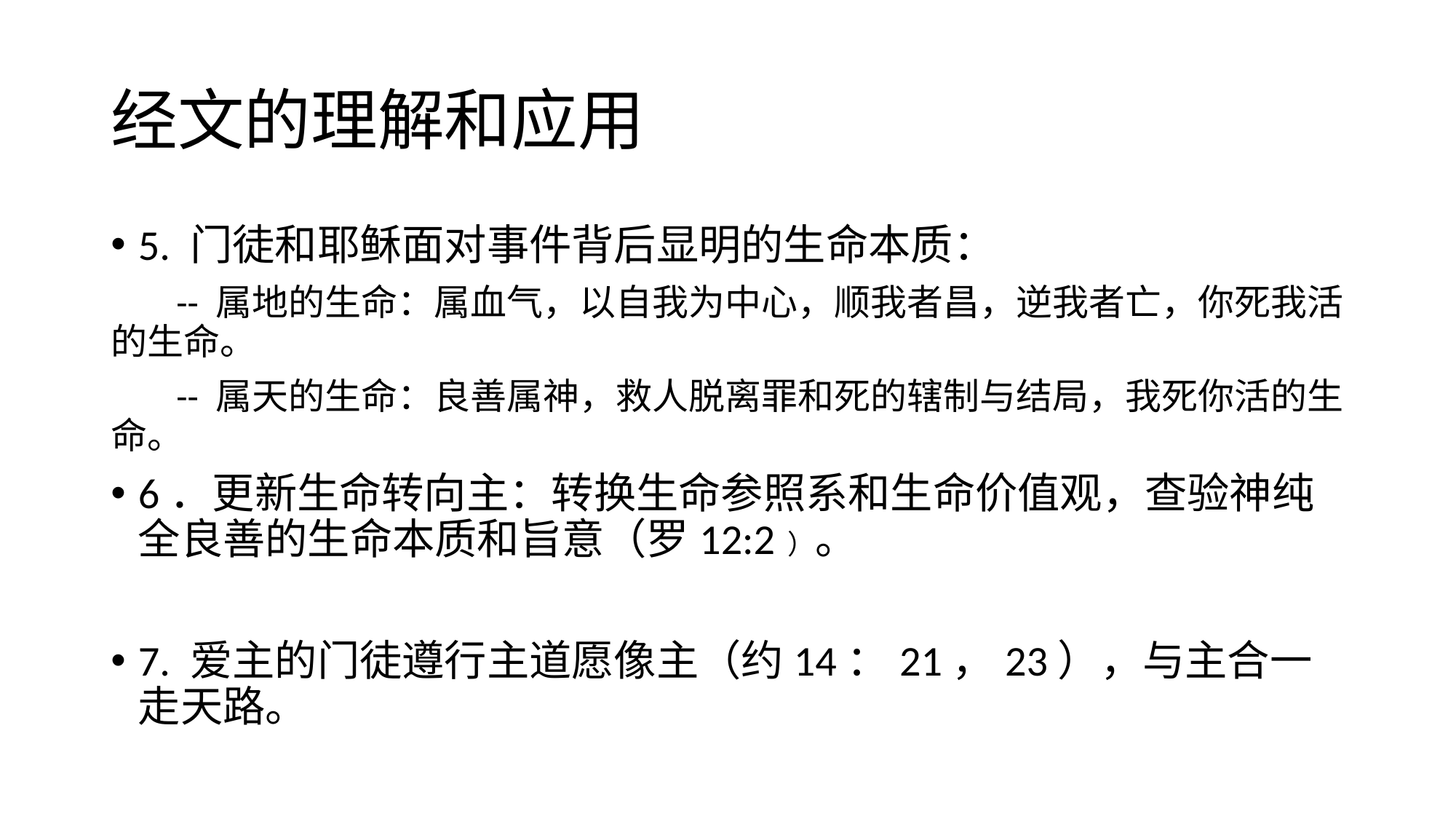

# 经文的理解和应用
5. 门徒和耶稣面对事件背后显明的生命本质：
        -- 属地的生命：属血气，以自我为中心，顺我者昌，逆我者亡，你死我活的生命。
        -- 属天的生命：良善属神，救人脱离罪和死的辖制与结局，我死你活的生命。
6．更新生命转向主：转换生命参照系和生命价值观，查验神纯全良善的生命本质和旨意（罗12:2 ）。

7. 爱主的门徒遵行主道愿像主（约14：21，23），与主合一走天路。